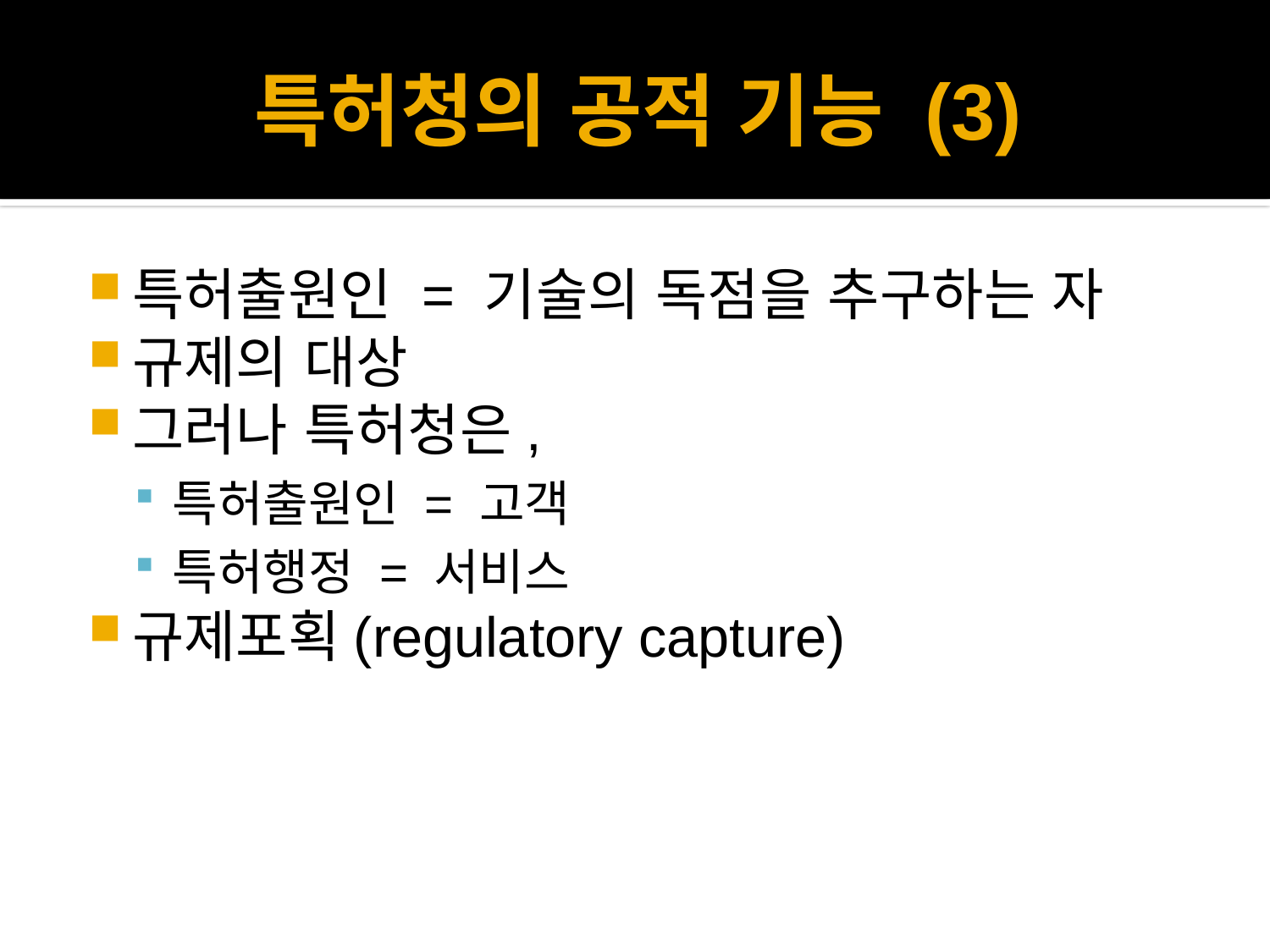

# 특허청의 공적 기능 (3)
특허출원인 = 기술의 독점을 추구하는 자
규제의 대상
그러나 특허청은,
특허출원인 = 고객
특허행정 = 서비스
규제포획(regulatory capture)